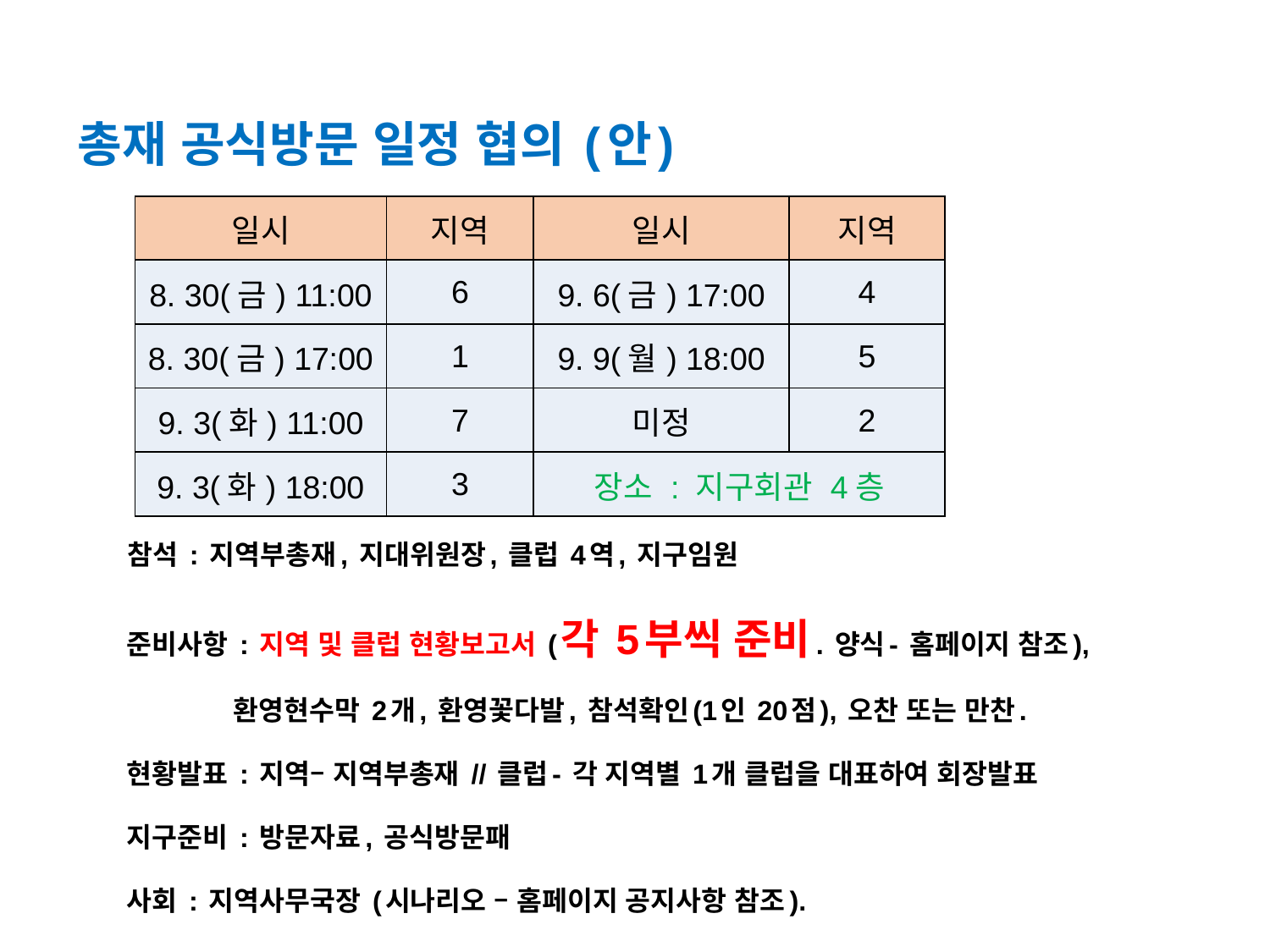

총재 공식방문 일정 협의 (안)

        참석 : 지역부총재, 지대위원장, 클럽 4역, 지구임원
      준비사항 : 지역 및 클럽 현황보고서 (각 5부씩 준비. 양식- 홈페이지 참조),
                    환영현수막 2개, 환영꽃다발, 참석확인(1인 20점), 오찬 또는 만찬.
      현황발표 : 지역– 지역부총재 // 클럽- 각 지역별 1개 클럽을 대표하여 회장발표
      지구준비 : 방문자료, 공식방문패
      사회 : 지역사무국장 (시나리오 – 홈페이지 공지사항 참조).
| 일시 | 지역 | 일시 | 지역 |
| --- | --- | --- | --- |
| 8. 30(금) 11:00 | 6 | 9. 6(금) 17:00 | 4 |
| 8. 30(금) 17:00 | 1 | 9. 9(월) 18:00 | 5 |
| 9. 3(화) 11:00 | 7 | 미정 | 2 |
| 9. 3(화) 18:00 | 3 | 장소 : 지구회관 4층 |  |